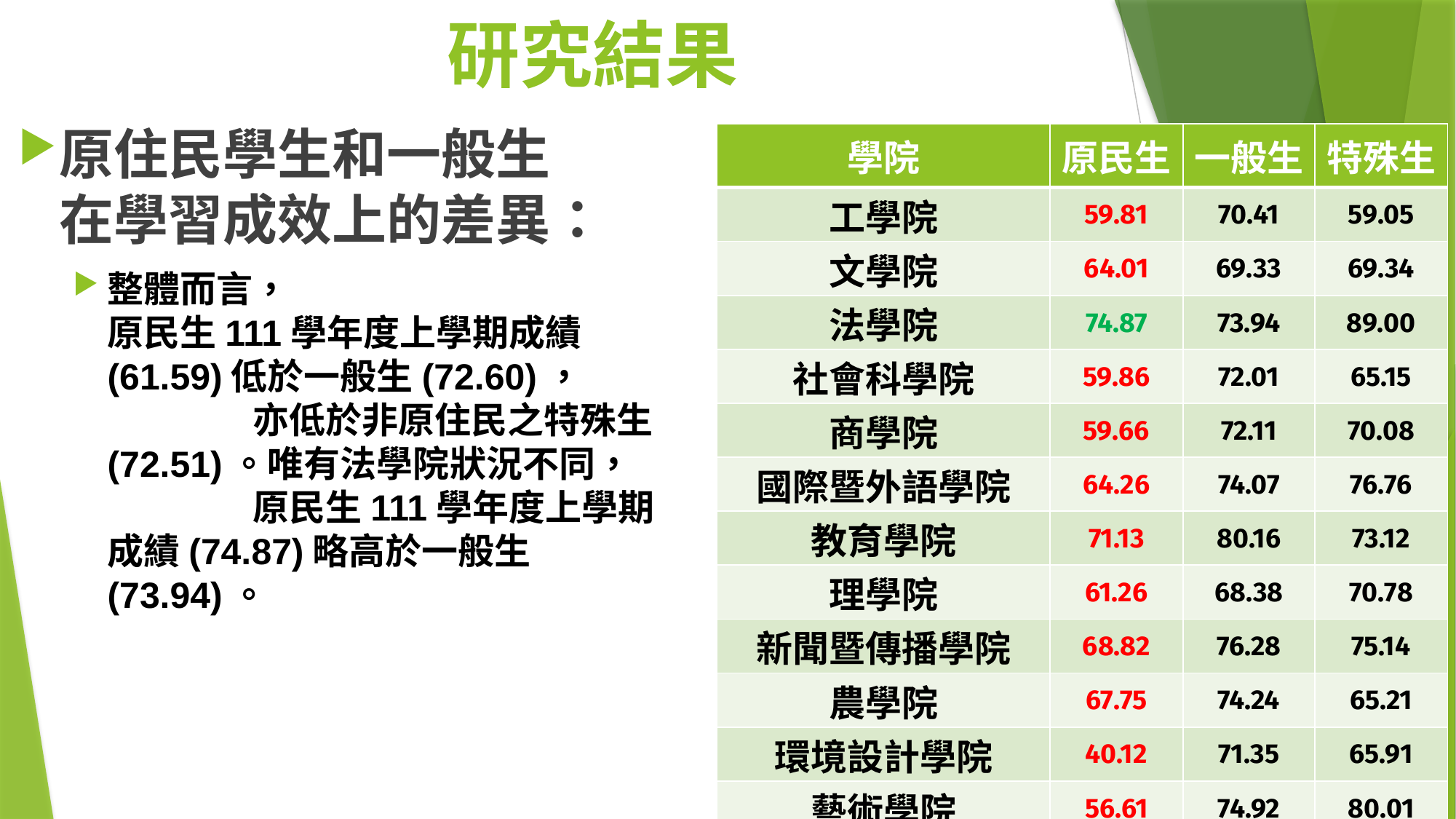

# 研究結果
原住民學生和一般生　　在學習成效上的差異：
整體而言，　　　　　　　　　　原民生111學年度上學期成績(61.59)低於一般生(72.60)，　　　　　　亦低於非原住民之特殊生(72.51)。唯有法學院狀況不同，　　　　　原民生111學年度上學期成績(74.87)略高於一般生(73.94)。
| 學院 | 原民生 | 一般生 | 特殊生 |
| --- | --- | --- | --- |
| 工學院 | 59.81 | 70.41 | 59.05 |
| 文學院 | 64.01 | 69.33 | 69.34 |
| 法學院 | 74.87 | 73.94 | 89.00 |
| 社會科學院 | 59.86 | 72.01 | 65.15 |
| 商學院 | 59.66 | 72.11 | 70.08 |
| 國際暨外語學院 | 64.26 | 74.07 | 76.76 |
| 教育學院 | 71.13 | 80.16 | 73.12 |
| 理學院 | 61.26 | 68.38 | 70.78 |
| 新聞暨傳播學院 | 68.82 | 76.28 | 75.14 |
| 農學院 | 67.75 | 74.24 | 65.21 |
| 環境設計學院 | 40.12 | 71.35 | 65.91 |
| 藝術學院 | 56.61 | 74.92 | 80.01 |
| 體育運動健康學院 | 53.95 | 67.59 | 72.19 |
| 全部學院 | 61.59 | 72.60 | 72.51 |